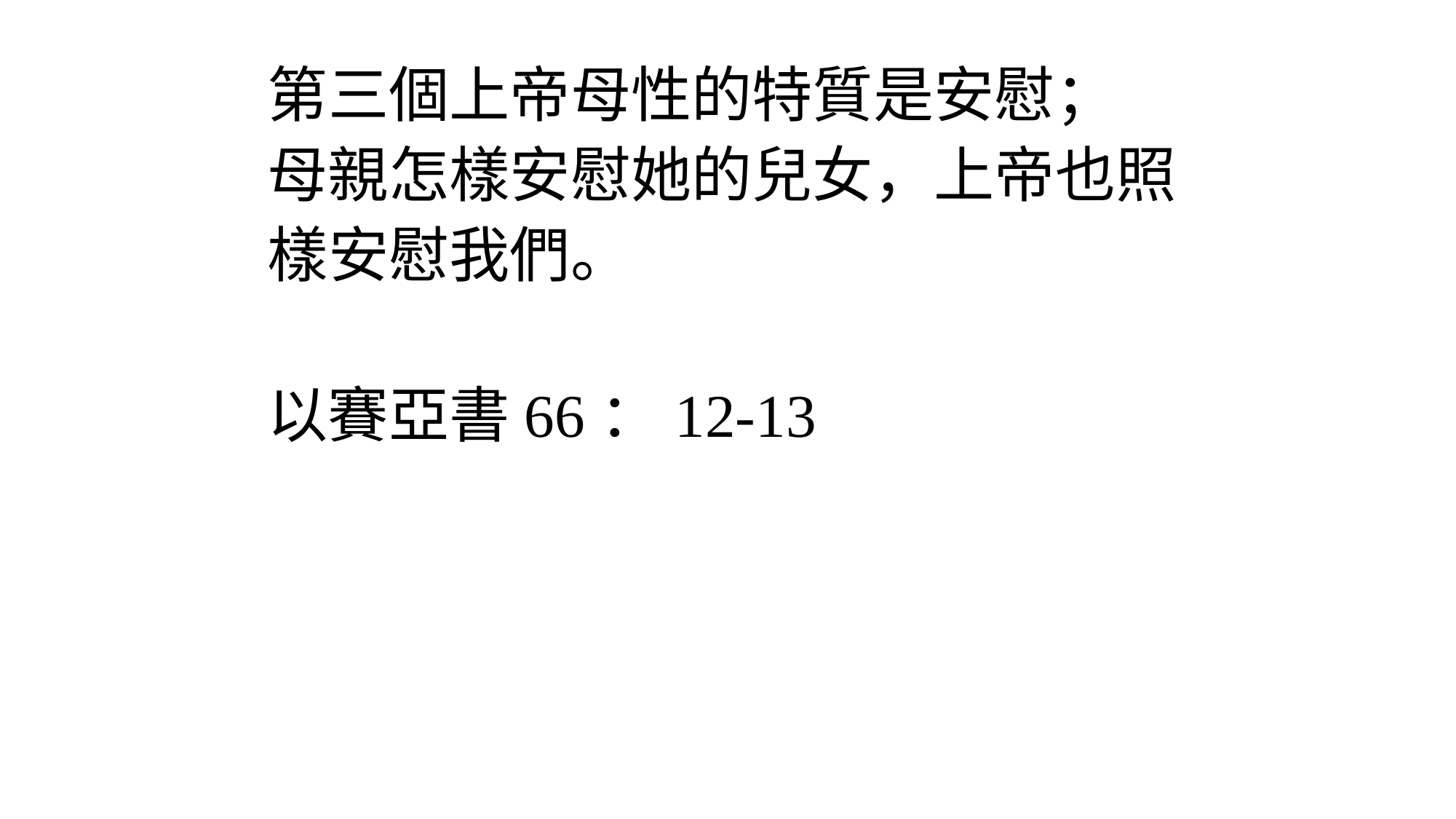

# 第三個上帝母性的特質是安慰； 母親怎樣安慰她的兒女，上帝也照樣安慰我們。 以賽亞書66：12-13